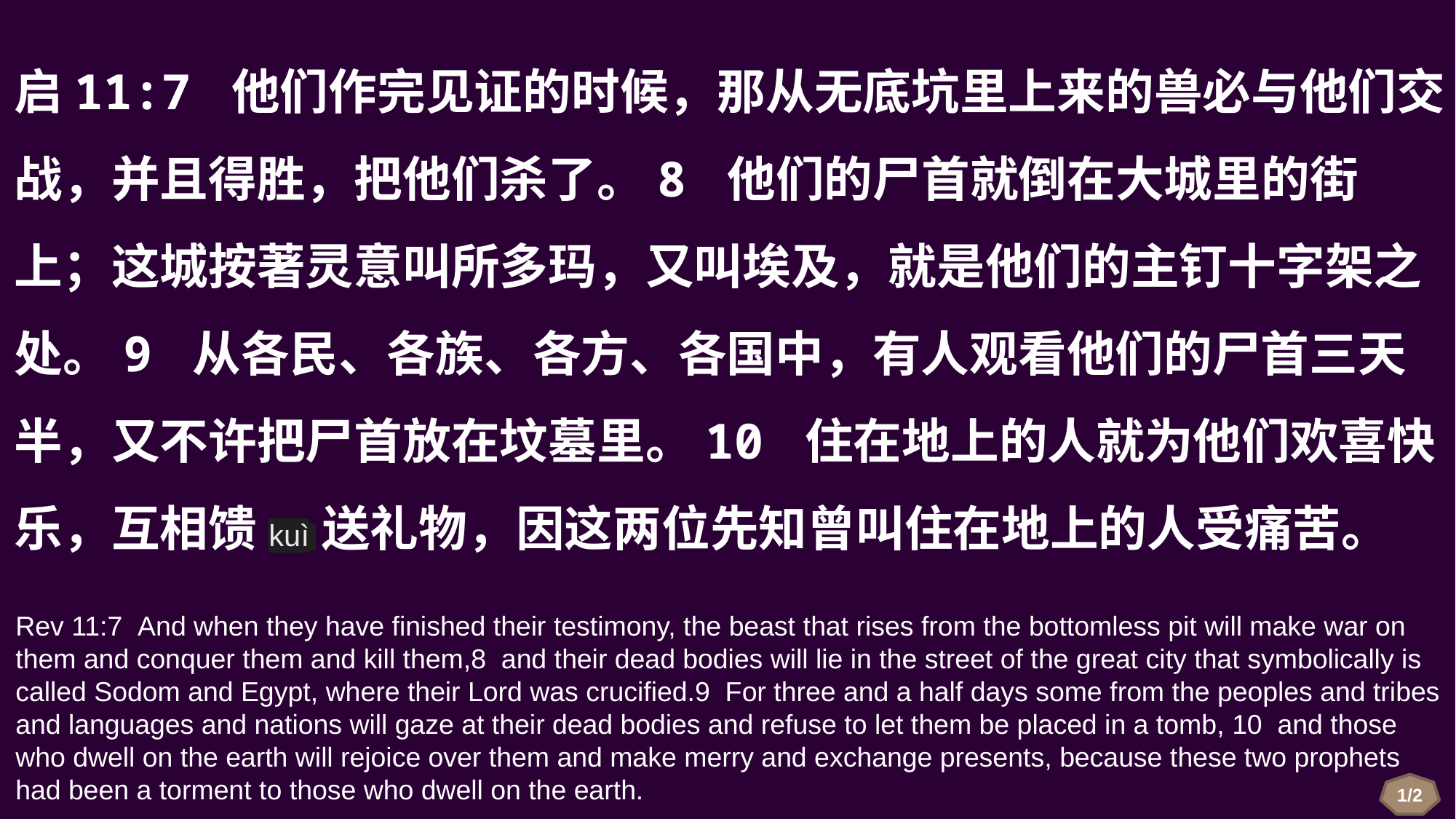

启11:7 他们作完见证的时候，那从无底坑里上来的兽必与他们交战，并且得胜，把他们杀了。8 他们的尸首就倒在大城里的街上；这城按著灵意叫所多玛，又叫埃及，就是他们的主钉十字架之处。9 从各民、各族、各方、各国中，有人观看他们的尸首三天半，又不许把尸首放在坟墓里。10 住在地上的人就为他们欢喜快乐，互相馈kuì 送礼物，因这两位先知曾叫住在地上的人受痛苦。
Rev 11:7  And when they have finished their testimony, the beast that rises from the bottomless pit will make war on them and conquer them and kill them,8  and their dead bodies will lie in the street of the great city that symbolically is called Sodom and Egypt, where their Lord was crucified.9  For three and a half days some from the peoples and tribes and languages and nations will gaze at their dead bodies and refuse to let them be placed in a tomb, 10  and those who dwell on the earth will rejoice over them and make merry and exchange presents, because these two prophets had been a torment to those who dwell on the earth.
1/2